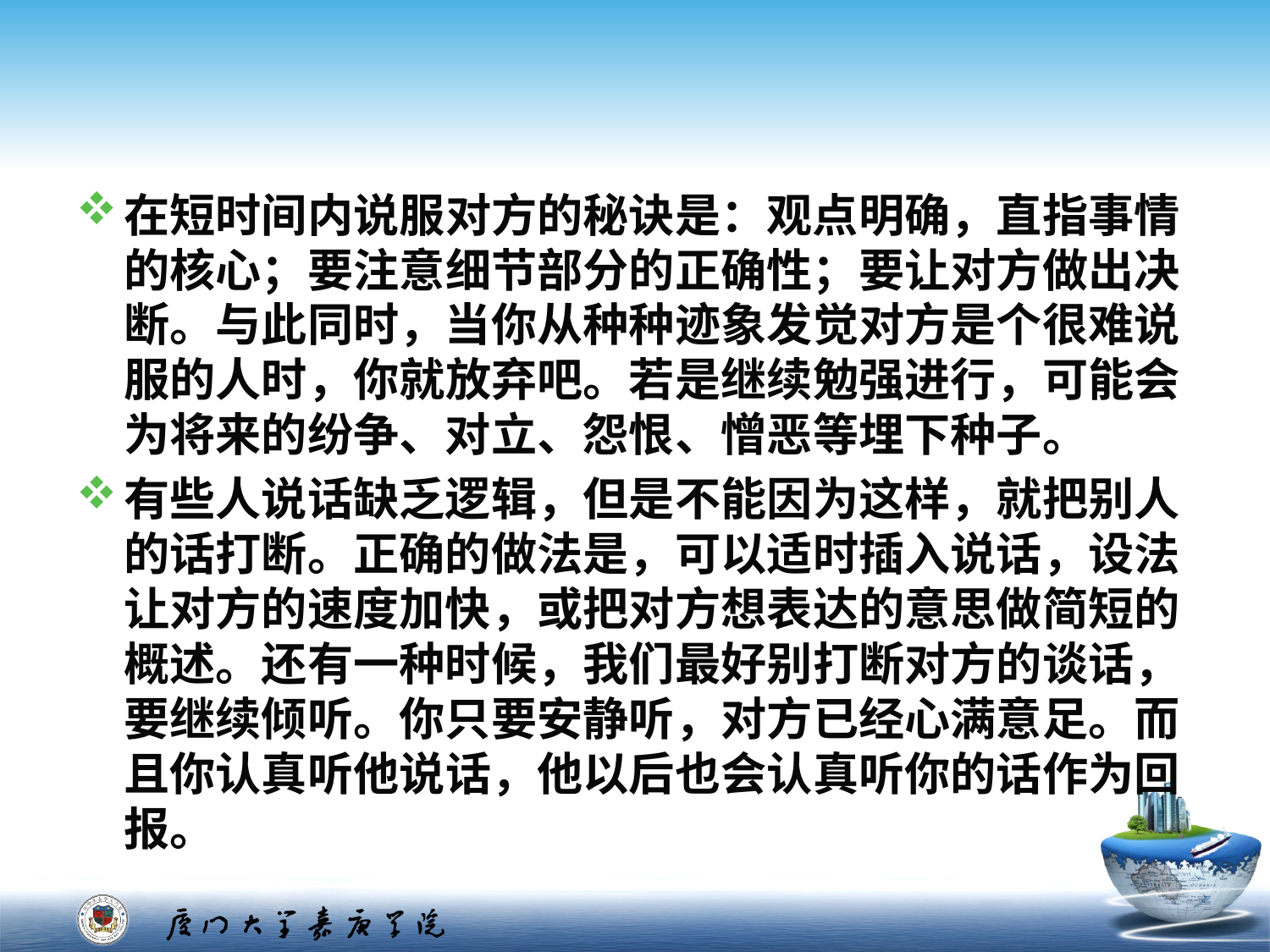

#
在短时间内说服对方的秘诀是：观点明确，直指事情的核心；要注意细节部分的正确性；要让对方做出决断。与此同时，当你从种种迹象发觉对方是个很难说服的人时，你就放弃吧。若是继续勉强进行，可能会为将来的纷争、对立、怨恨、憎恶等埋下种子。
有些人说话缺乏逻辑，但是不能因为这样，就把别人的话打断。正确的做法是，可以适时插入说话，设法让对方的速度加快，或把对方想表达的意思做简短的概述。还有一种时候，我们最好别打断对方的谈话，要继续倾听。你只要安静听，对方已经心满意足。而且你认真听他说话，他以后也会认真听你的话作为回报。